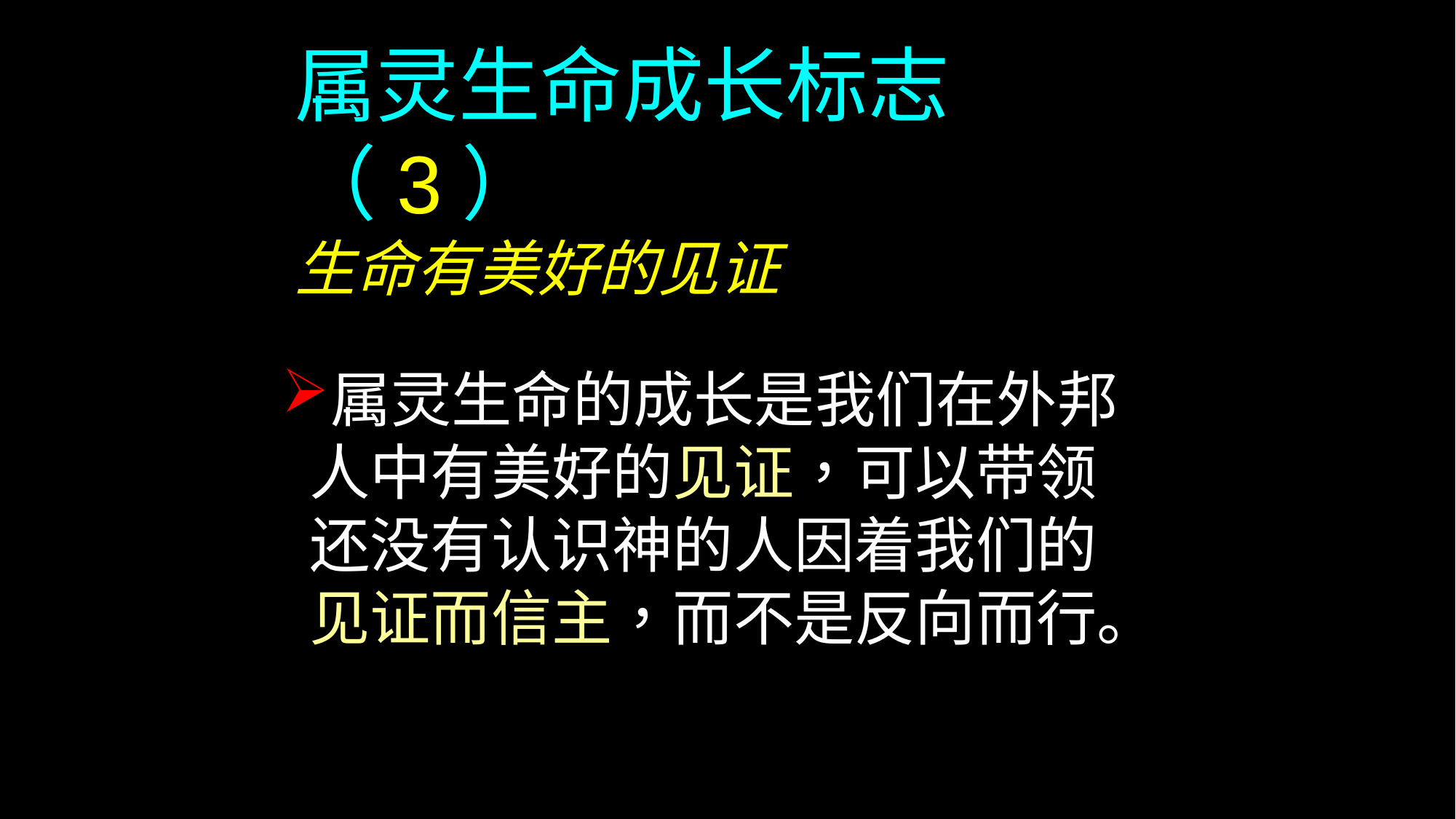

# 属灵生命成长标志 （3）
生命有美好的见证

属灵生命的成长是我们在外邦人中有美好的见证，可以带领还没有认识神的人因着我们的见证而信主，而不是反向而行。